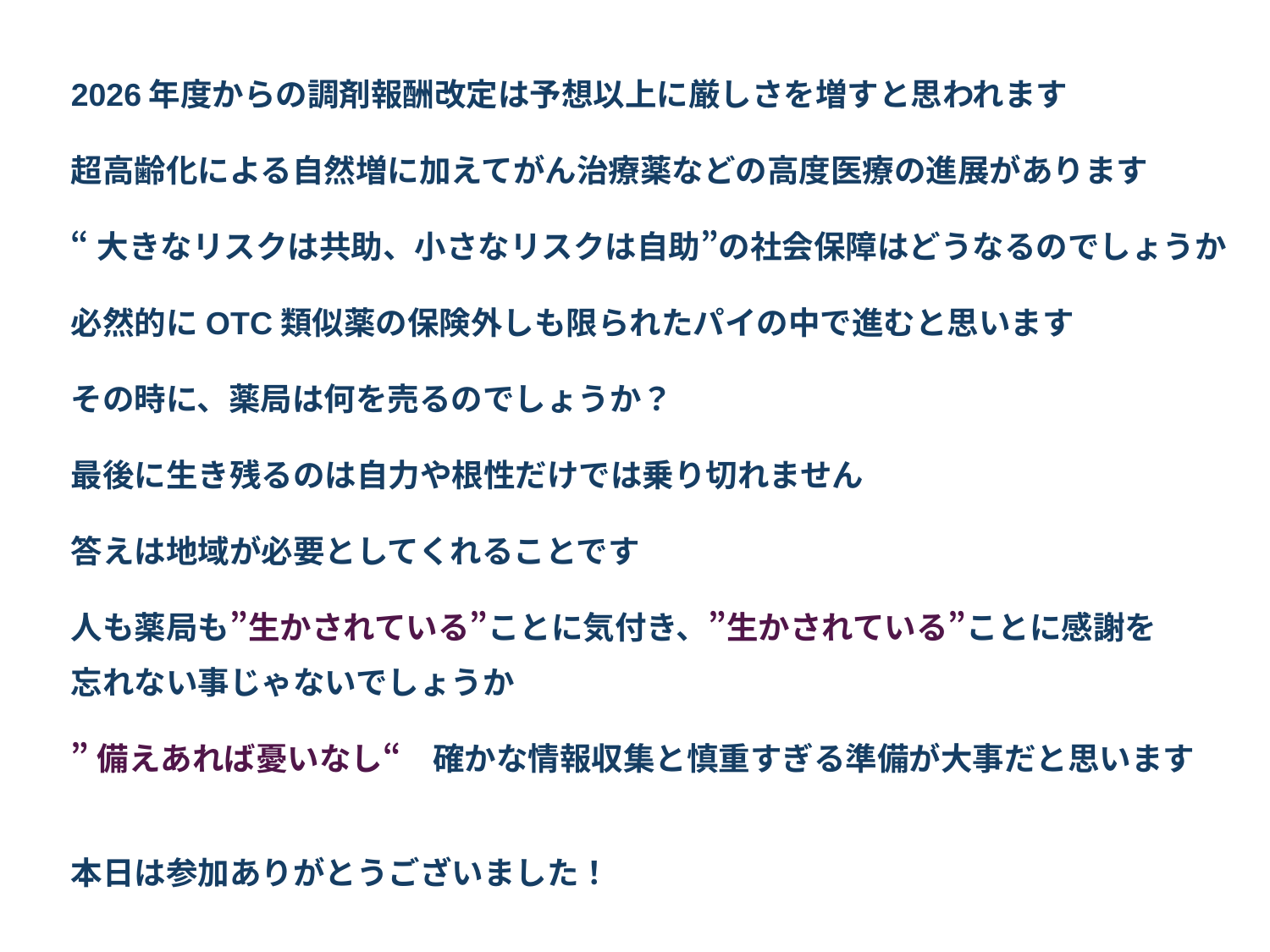

2026年度からの調剤報酬改定は予想以上に厳しさを増すと思われます

超高齢化による自然増に加えてがん治療薬などの高度医療の進展があります

“大きなリスクは共助、小さなリスクは自助”の社会保障はどうなるのでしょうか

必然的にOTC類似薬の保険外しも限られたパイの中で進むと思います

その時に、薬局は何を売るのでしょうか？

最後に生き残るのは自力や根性だけでは乗り切れません

答えは地域が必要としてくれることです

人も薬局も”生かされている”ことに気付き、”生かされている”ことに感謝を

忘れない事じゃないでしょうか

”備えあれば憂いなし“　確かな情報収集と慎重すぎる準備が大事だと思います

本日は参加ありがとうございました！